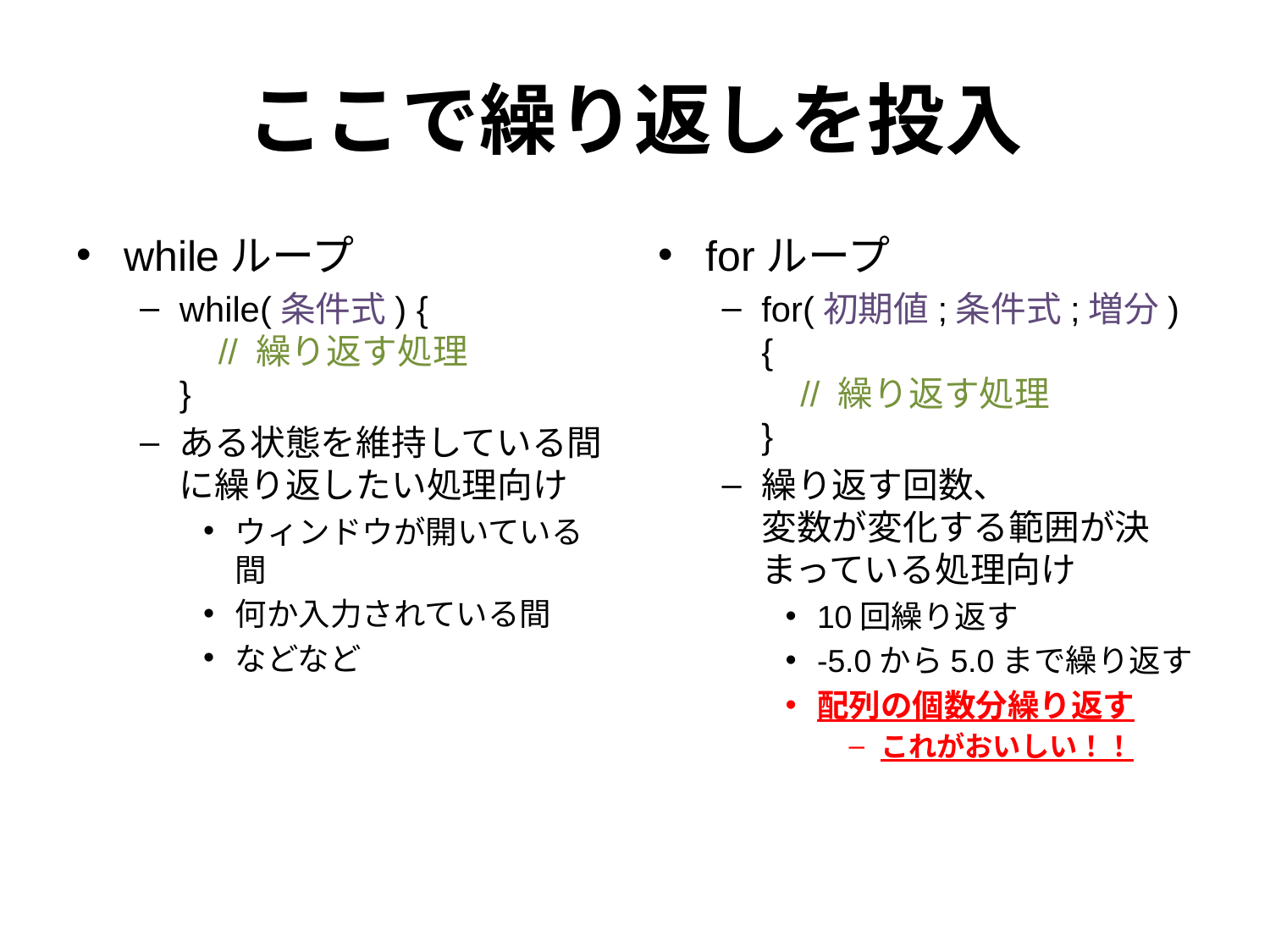

# ここで繰り返しを投入
whileループ
while(条件式) {
    // 繰り返す処理
}
ある状態を維持している間に繰り返したい処理向け
ウィンドウが開いている間
何か入力されている間
などなど
forループ
for(初期値;条件式;増分) {
    // 繰り返す処理
}
繰り返す回数、
変数が変化する範囲が決まっている処理向け
10回繰り返す
-5.0から5.0まで繰り返す
配列の個数分繰り返す
これがおいしい！！